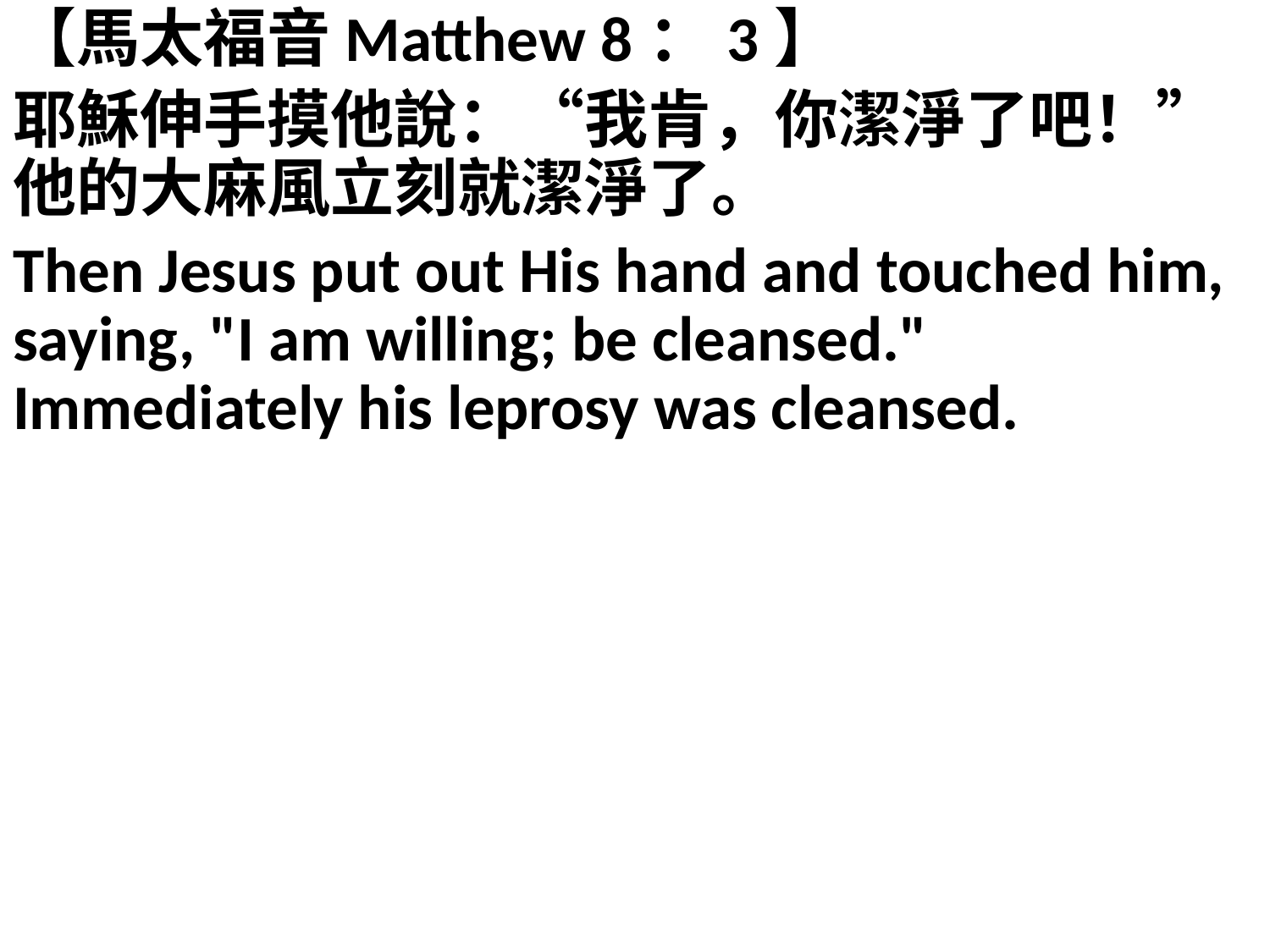

【馬太福音Matthew 8：3】
耶穌伸手摸他說：“我肯，你潔淨了吧！”他的大麻風立刻就潔淨了。
Then Jesus put out His hand and touched him, saying, "I am willing; be cleansed." Immediately his leprosy was cleansed.